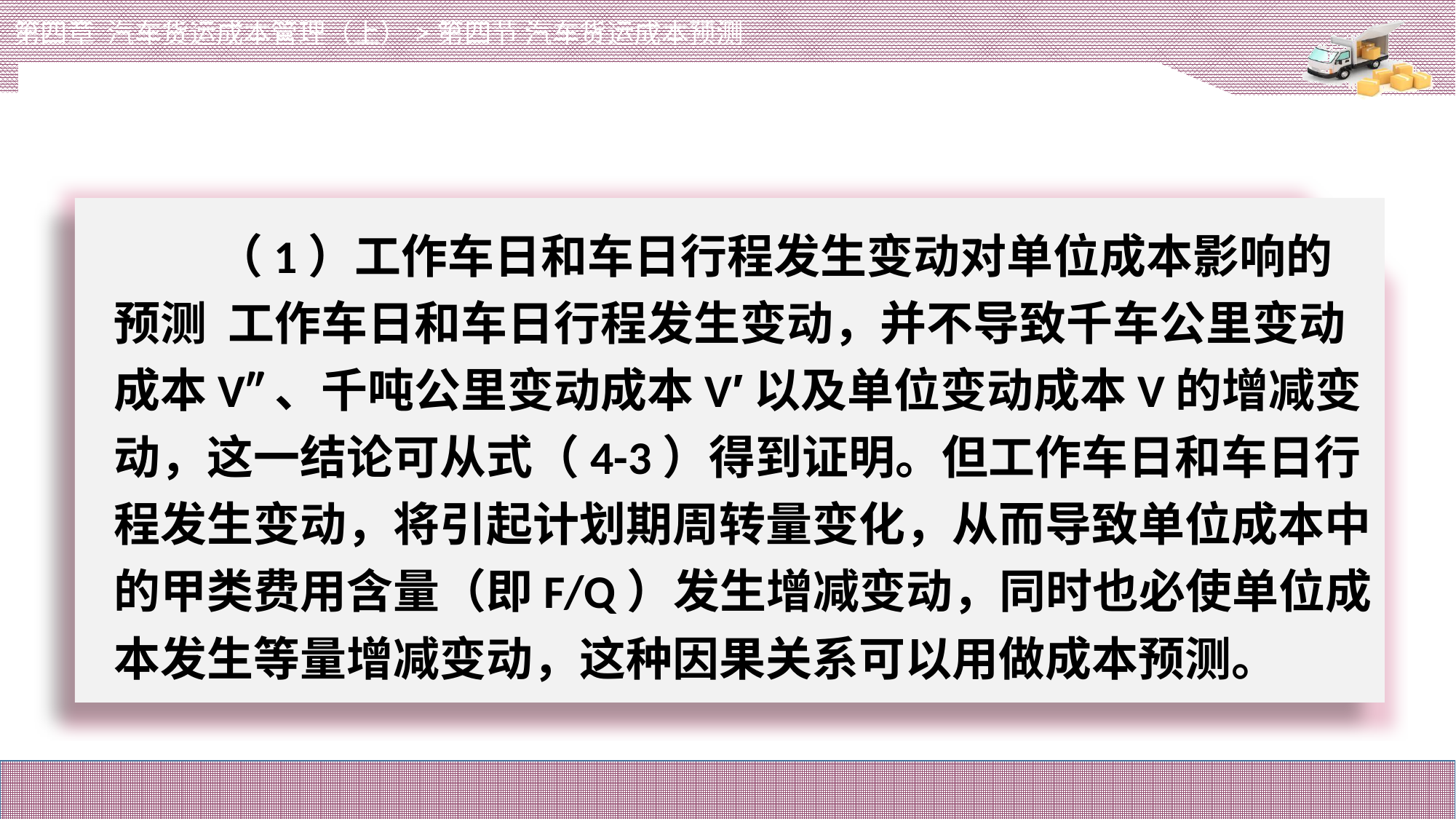

第四章  汽车货运成本管理（上）>第四节 汽车货运成本预测
# （1）工作车日和车日行程发生变动对单位成本影响的预测  工作车日和车日行程发生变动，并不导致千车公里变动成本V″、千吨公里变动成本V′以及单位变动成本V的增减变动，这一结论可从式（4-3）得到证明。但工作车日和车日行程发生变动，将引起计划期周转量变化，从而导致单位成本中的甲类费用含量（即F/Q）发生增减变动，同时也必使单位成本发生等量增减变动，这种因果关系可以用做成本预测。